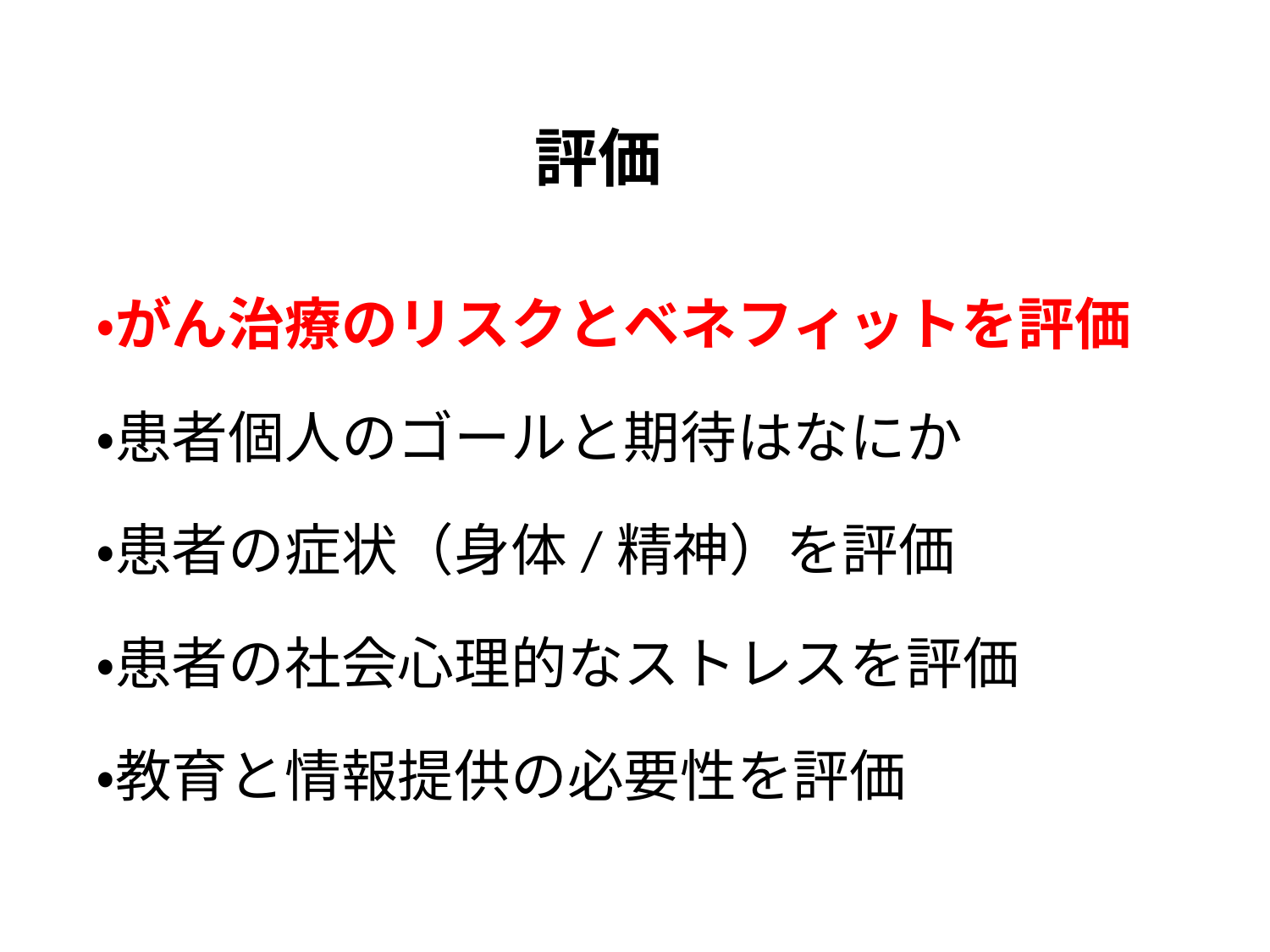

# 評価
・がん治療のリスクとベネフィットを評価
・患者個人のゴールと期待はなにか
・患者の症状（身体/精神）を評価
・患者の社会心理的なストレスを評価
・教育と情報提供の必要性を評価